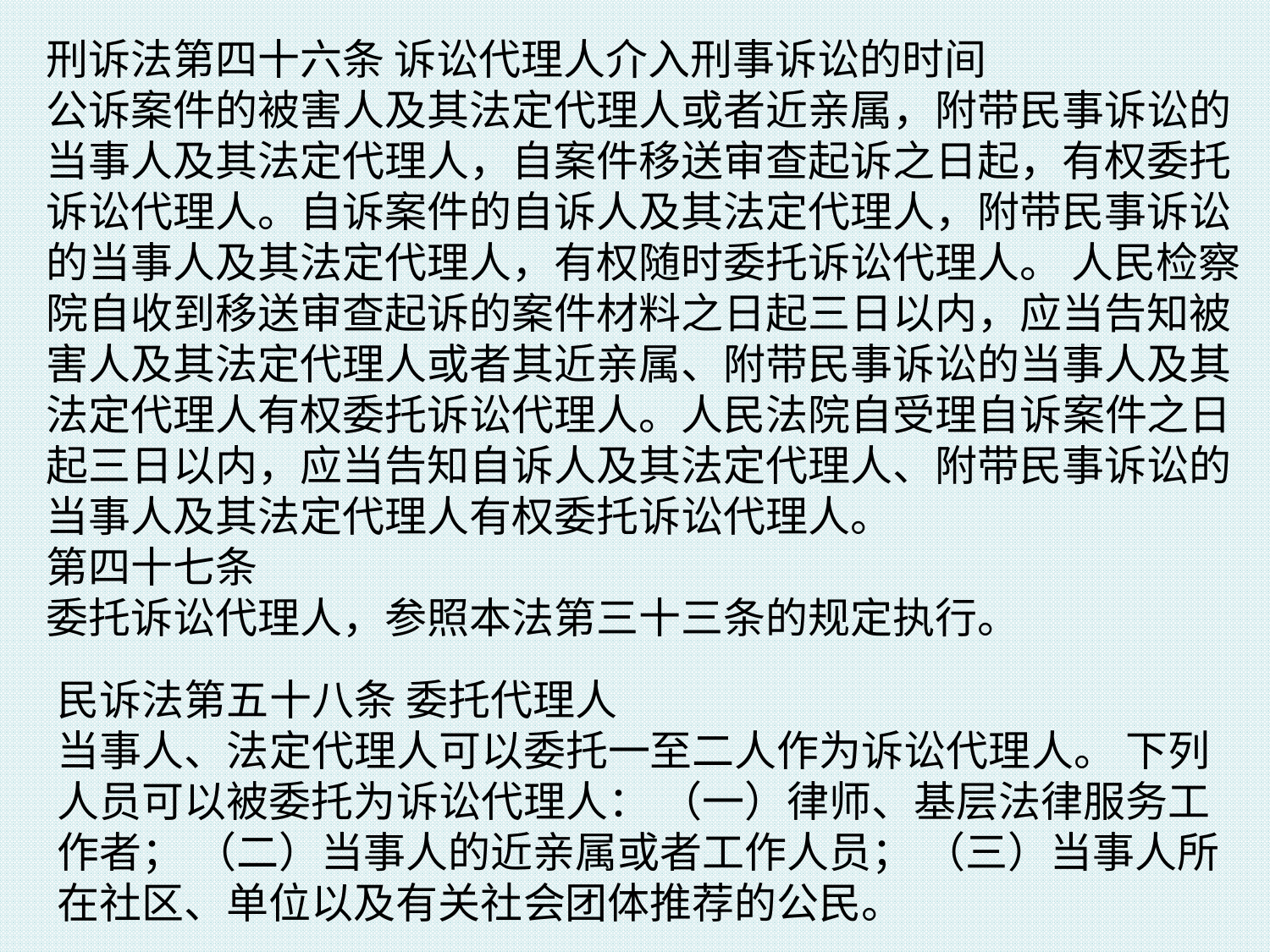

刑诉法第四十六条 诉讼代理人介入刑事诉讼的时间
公诉案件的被害人及其法定代理人或者近亲属，附带民事诉讼的当事人及其法定代理人，自案件移送审查起诉之日起，有权委托诉讼代理人。自诉案件的自诉人及其法定代理人，附带民事诉讼的当事人及其法定代理人，有权随时委托诉讼代理人。 人民检察院自收到移送审查起诉的案件材料之日起三日以内，应当告知被害人及其法定代理人或者其近亲属、附带民事诉讼的当事人及其法定代理人有权委托诉讼代理人。人民法院自受理自诉案件之日起三日以内，应当告知自诉人及其法定代理人、附带民事诉讼的当事人及其法定代理人有权委托诉讼代理人。
第四十七条
委托诉讼代理人，参照本法第三十三条的规定执行。
民诉法第五十八条 委托代理人
当事人、法定代理人可以委托一至二人作为诉讼代理人。 下列人员可以被委托为诉讼代理人： （一）律师、基层法律服务工作者； （二）当事人的近亲属或者工作人员； （三）当事人所在社区、单位以及有关社会团体推荐的公民。